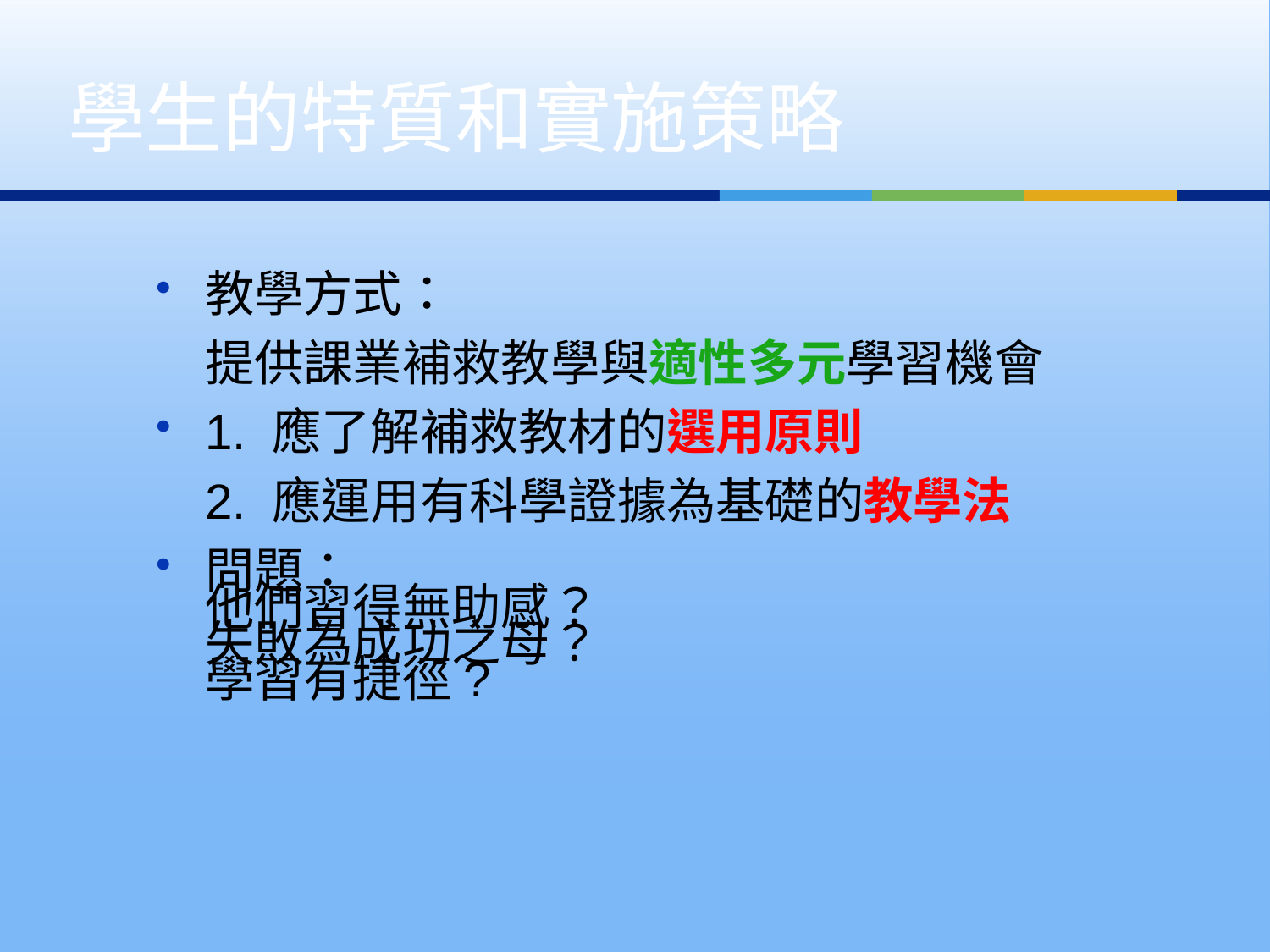

# 學生的特質和實施策略
教學方式：
	提供課業補救教學與適性多元學習機會
1. 應了解補救教材的選用原則
	2. 應運用有科學證據為基礎的教學法
問題：
	他們習得無助感？
	失敗為成功之母？
	學習有捷徑?